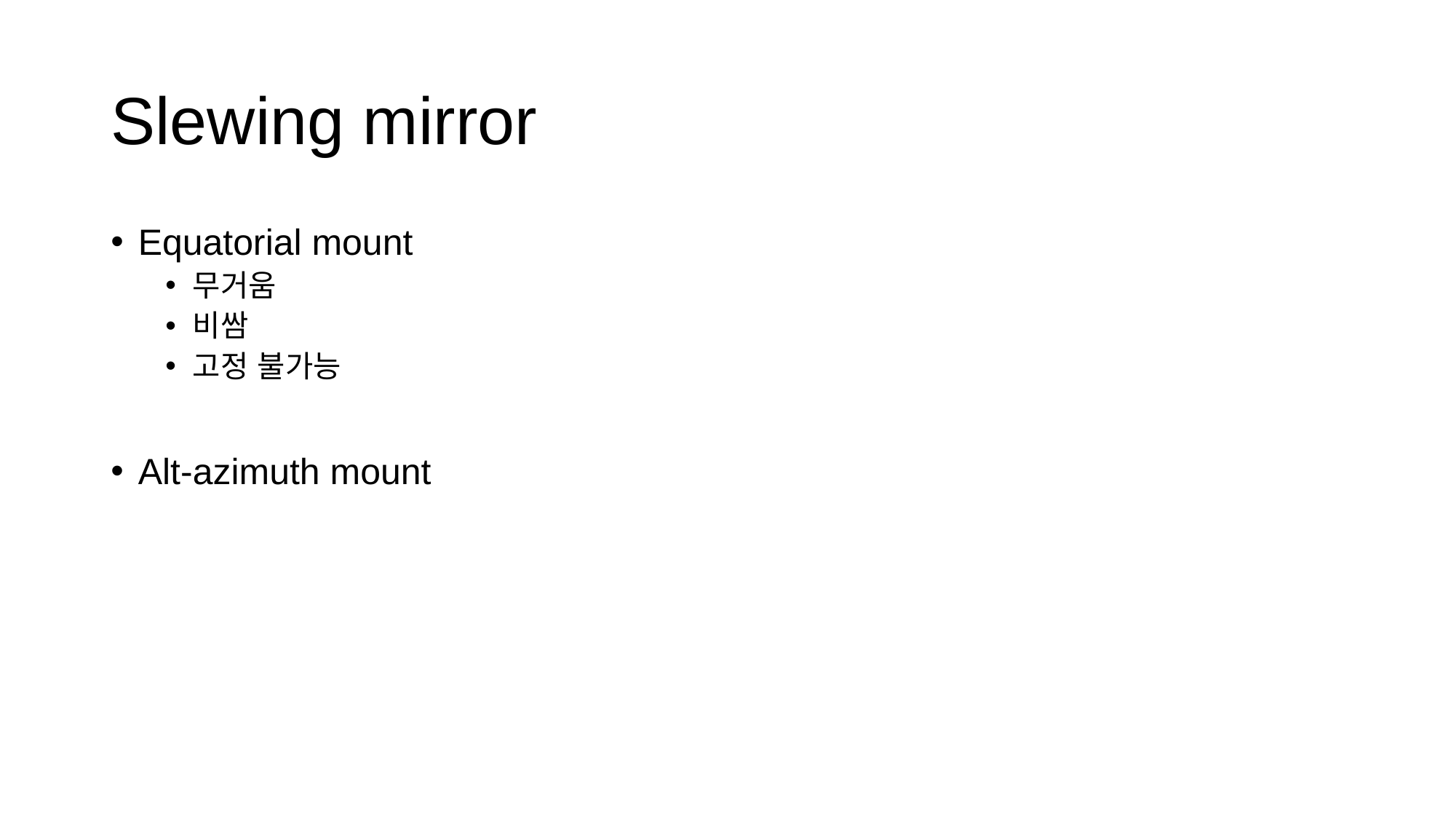

# Slewing mirror
Equatorial mount
무거움
비쌈
고정 불가능

Alt-azimuth mount